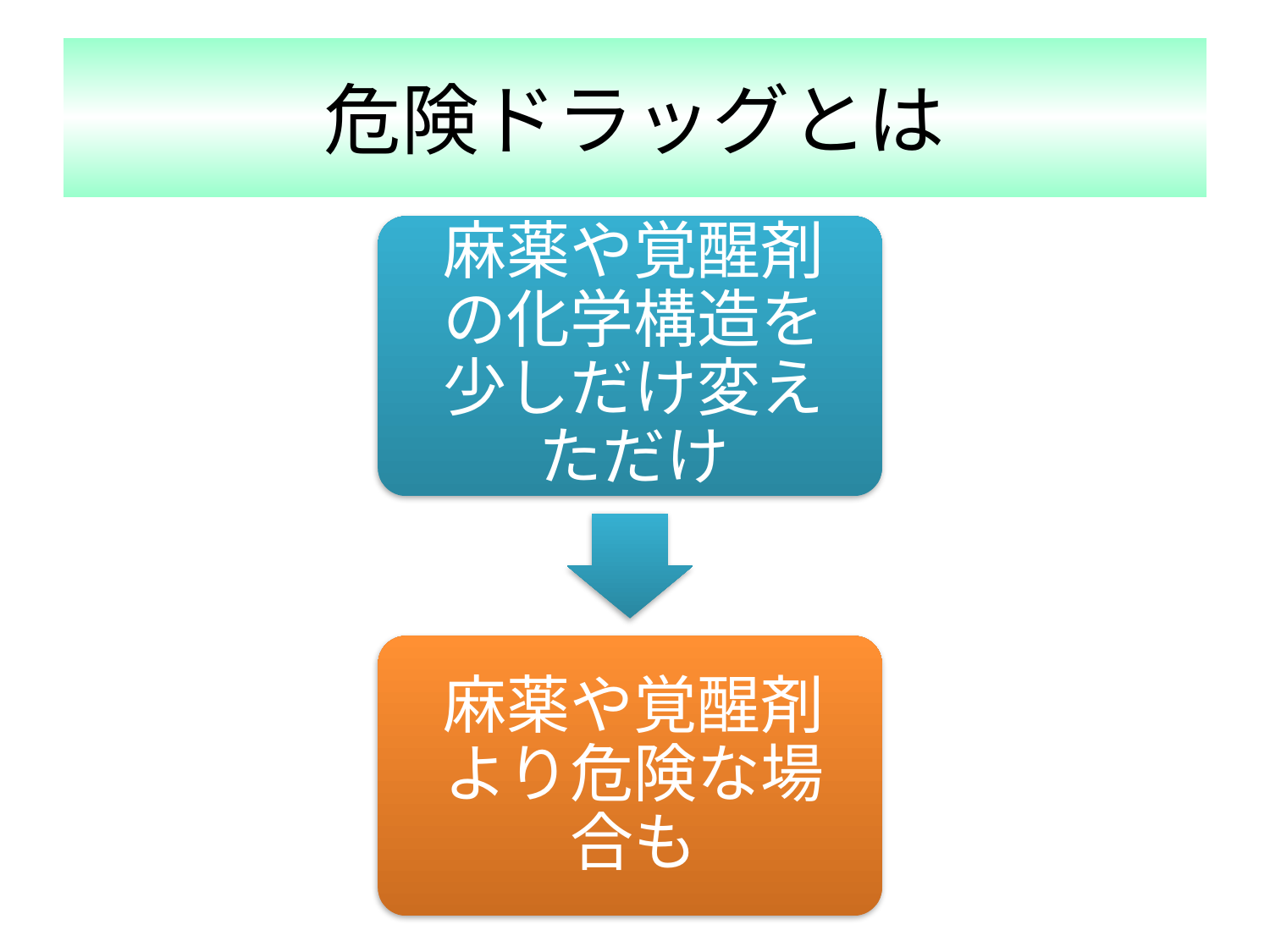

# 危険ドラッグとは
麻薬や覚醒剤の化学構造を少しだけ変えただけ

麻薬や覚醒剤より危険な場合も